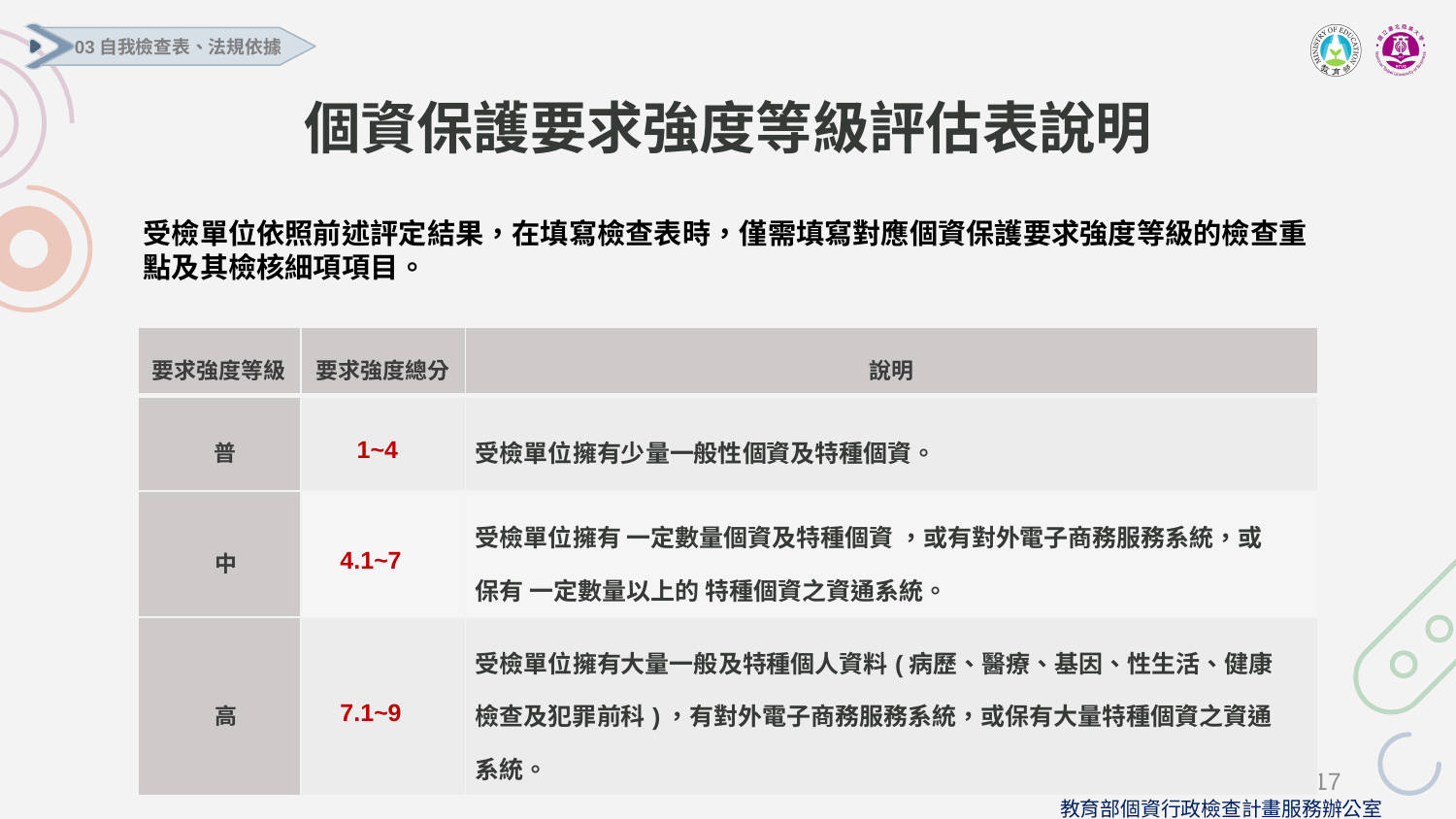

03自我檢查表、法規依據

# 個資保護要求強度等級評估表說明
受檢單位依照前述評定結果，在填寫檢查表時，僅需填寫對應個資保護要求強度等級的檢查重點及其檢核細項項目。
| 要求強度等級 | 要求強度總分 | 說明 |
| --- | --- | --- |
| 普 | 1~4 | 受檢單位擁有少量一般性個資及特種個資。 |
| 中 | 4.1~7 | 受檢單位擁有 一定數量個資及特種個資 ，或有對外電子商務服務系統，或保有 一定數量以上的 特種個資之資通系統。 |
| 高 | 7.1~9 | 受檢單位擁有大量一般及特種個人資料(病歷、醫療、基因、性生活、健康檢查及犯罪前科)，有對外電子商務服務系統，或保有大量特種個資之資通系統。 |
17